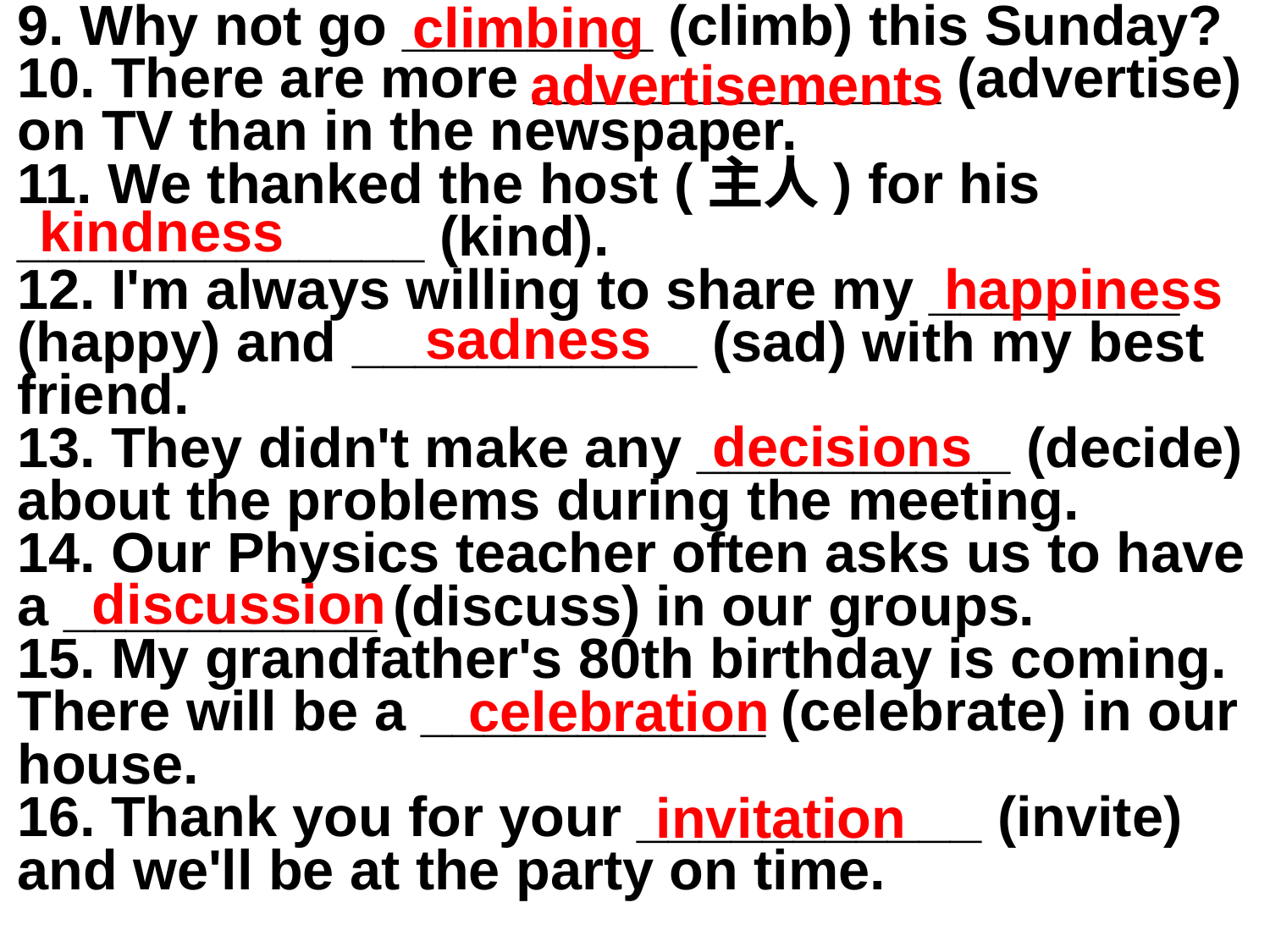

climbing
9. Why not go ________ (climb) this Sunday?
10. There are more _____________ (advertise) on TV than in the newspaper.
11. We thanked the host (主人) for his _____________ (kind).
12. I'm always willing to share my ________ (happy) and ___________ (sad) with my best friend.
13. They didn't make any __________ (decide) about the problems during the meeting.
14. Our Physics teacher often asks us to have a __________ (discuss) in our groups.
15. My grandfather's 80th birthday is coming. There will be a ___________ (celebrate) in our house.
16. Thank you for your ___________ (invite) and we'll be at the party on time.
advertisements
kindness
happiness
sadness
decisions
discussion
celebration
invitation